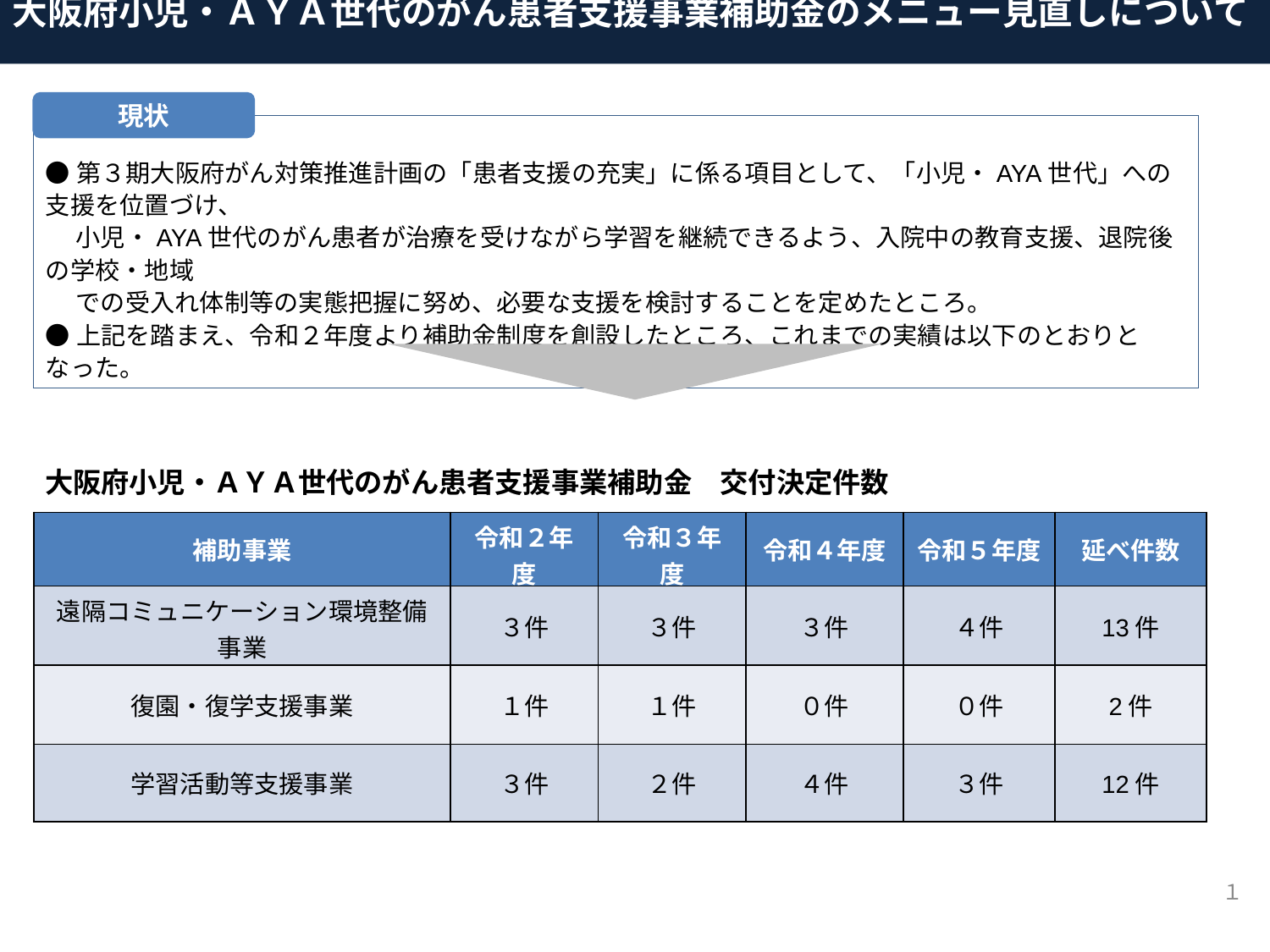

大阪府小児・ＡＹＡ世代のがん患者支援事業補助金のメニュー見直しについて
現状

●第３期大阪府がん対策推進計画の「患者支援の充実」に係る項目として、「小児・AYA世代」への支援を位置づけ、
　 小児・AYA世代のがん患者が治療を受けながら学習を継続できるよう、入院中の教育支援、退院後の学校・地域
　 での受入れ体制等の実態把握に努め、必要な支援を検討することを定めたところ。
●上記を踏まえ、令和２年度より補助金制度を創設したところ、これまでの実績は以下のとおりとなった。

大阪府小児・ＡＹＡ世代のがん患者支援事業補助金　交付決定件数
| 補助事業 | 令和２年度 | 令和３年度 | 令和４年度 | 令和５年度 | 延べ件数 |
| --- | --- | --- | --- | --- | --- |
| 遠隔コミュニケーション環境整備事業 | ３件 | ３件 | ３件 | ４件 | 13件 |
| 復園・復学支援事業 | １件 | １件 | ０件 | ０件 | 2件 |
| 学習活動等支援事業 | ３件 | ２件 | ４件 | ３件 | 12件 |
１